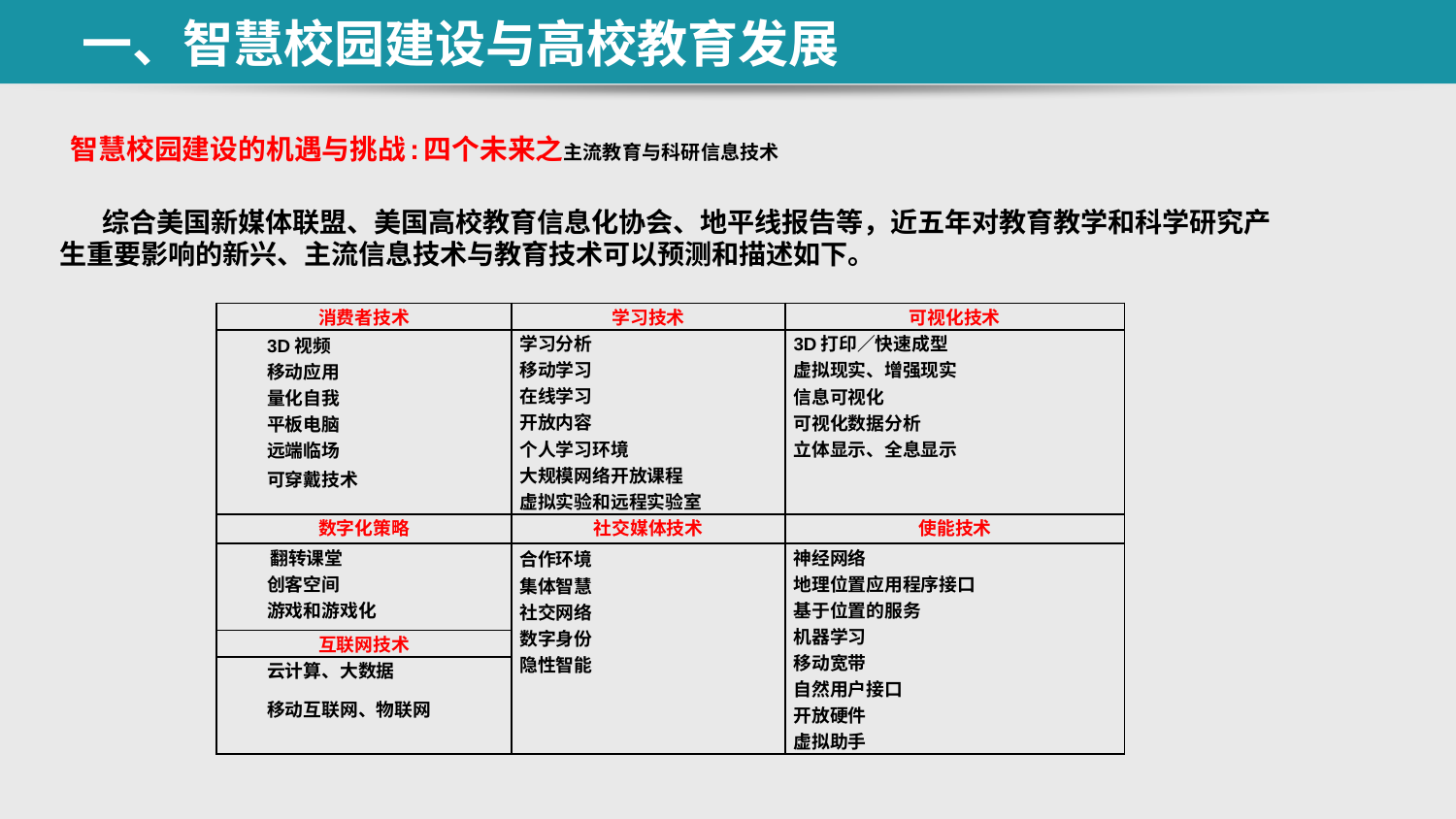

一、智慧校园建设与高校教育发展
智慧校园建设的机遇与挑战:四个未来之主流教育与科研信息技术

综合美国新媒体联盟、美国高校教育信息化协会、地平线报告等，近五年对教育教学和科学研究产生重要影响的新兴、主流信息技术与教育技术可以预测和描述如下。
| 消费者技术 | 学习技术 | 可视化技术 |
| --- | --- | --- |
| 3D视频 移动应用 量化自我 平板电脑 远端临场 可穿戴技术 | 学习分析 移动学习 在线学习 开放内容 个人学习环境 大规模网络开放课程 虚拟实验和远程实验室 | 3D打印／快速成型 虚拟现实、增强现实 信息可视化 可视化数据分析 立体显示、全息显示 |
| 数字化策略 | 社交媒体技术 | 使能技术 |
| 翻转课堂 创客空间 游戏和游戏化 | 合作环境 集体智慧 社交网络 数字身份 隐性智能 | 神经网络 地理位置应用程序接口 基于位置的服务 机器学习 移动宽带 自然用户接口 开放硬件 虚拟助手 |
| 互联网技术 |  |  |
| 云计算、大数据 移动互联网、物联网 |  |  |